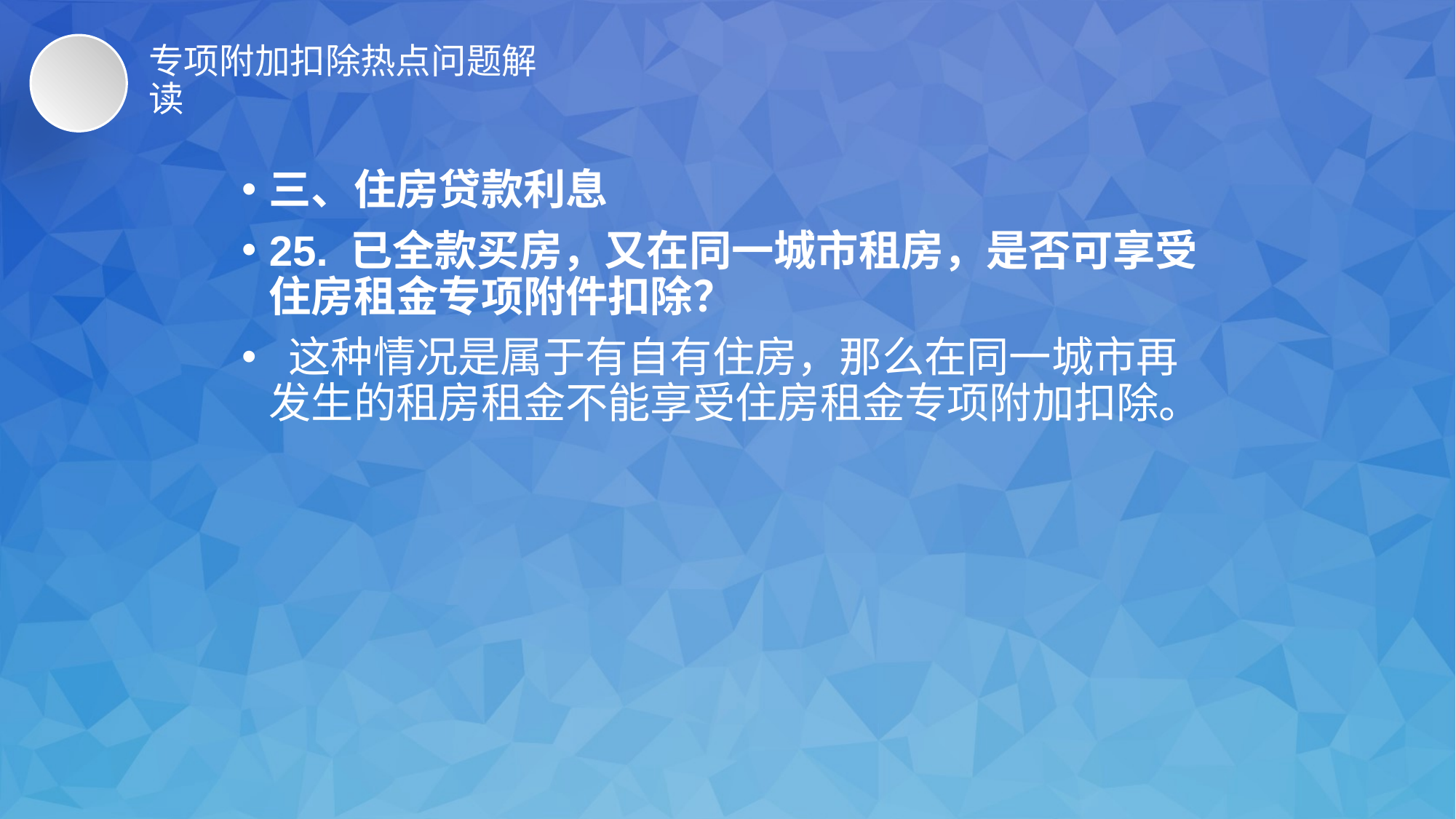

# 专项附加扣除热点问题解读
三、住房贷款利息
25. 已全款买房，又在同一城市租房，是否可享受住房租金专项附件扣除？
 这种情况是属于有自有住房，那么在同一城市再发生的租房租金不能享受住房租金专项附加扣除。